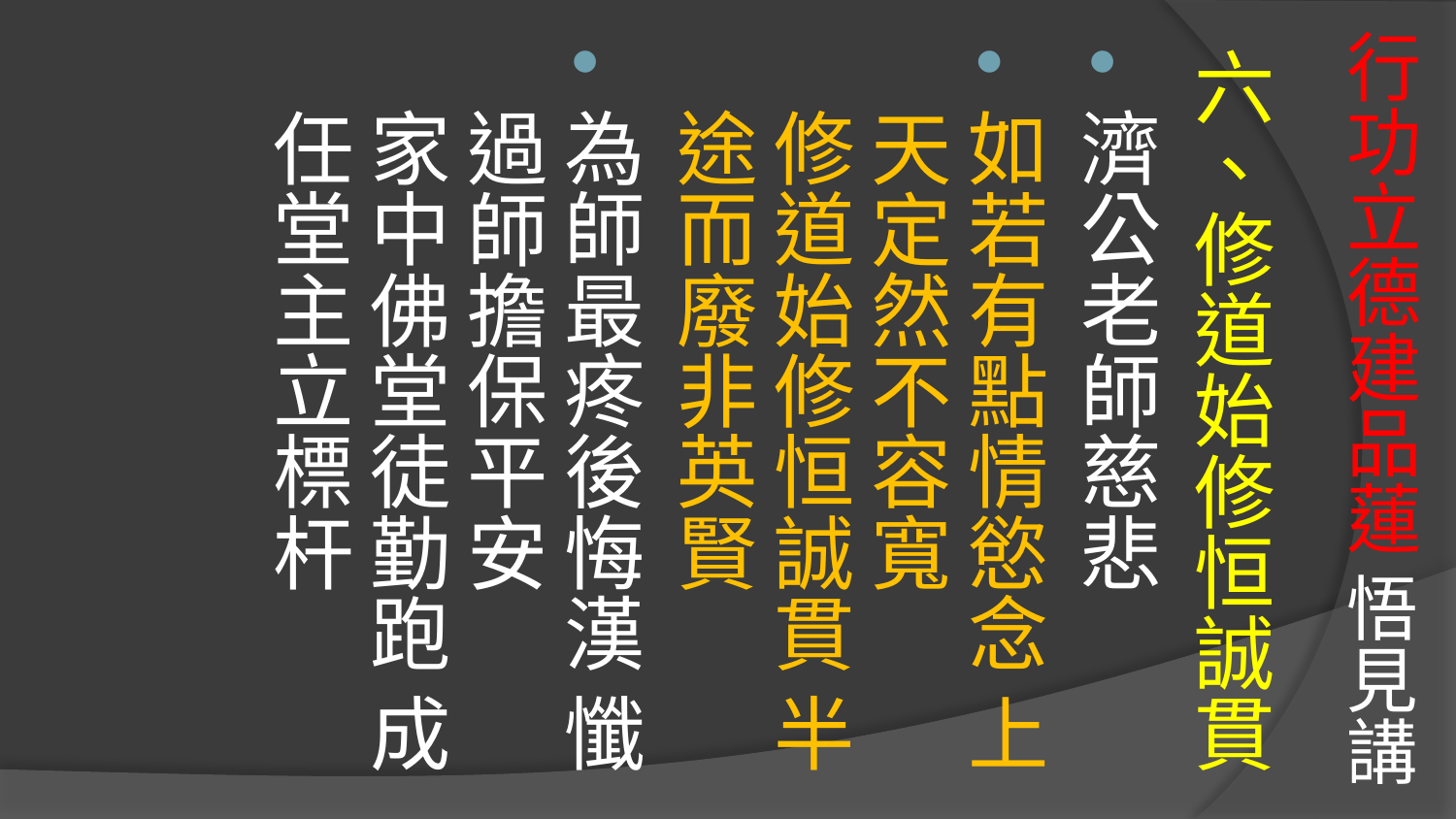

# 行功立德建品蓮 悟見講
六、修道始修恒誠貫
濟公老師慈悲
如若有點情慾念 上天定然不容寬
修道始修恒誠貫 半途而廢非英賢
為師最疼後悔漢 懺過師擔保平安
家中佛堂徒勤跑 成任堂主立標杆